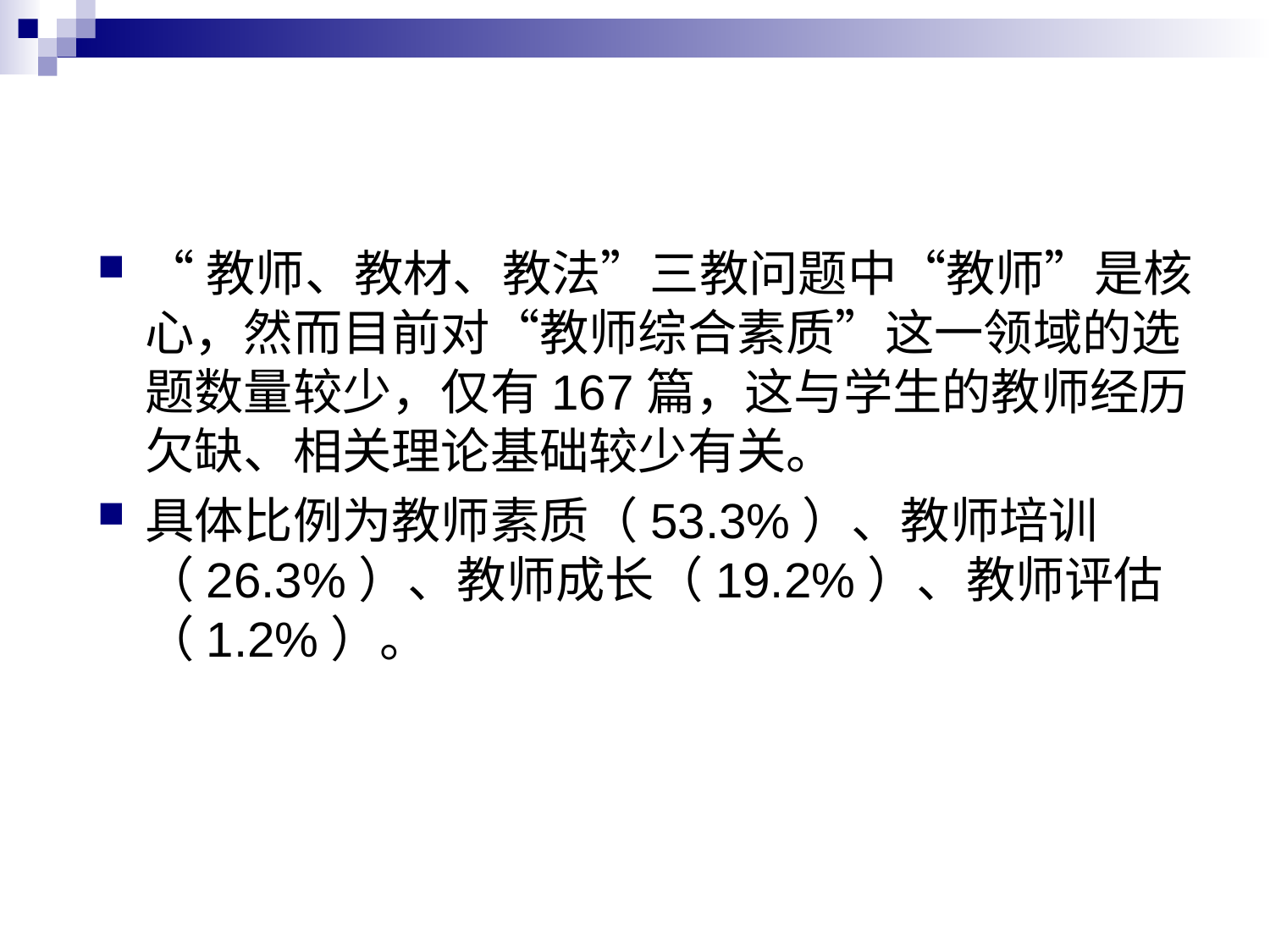

“教师、教材、教法”三教问题中“教师”是核心，然而目前对“教师综合素质”这一领域的选题数量较少，仅有167篇，这与学生的教师经历欠缺、相关理论基础较少有关。
具体比例为教师素质（53.3%）、教师培训（26.3%）、教师成长（19.2%）、教师评估（1.2%）。